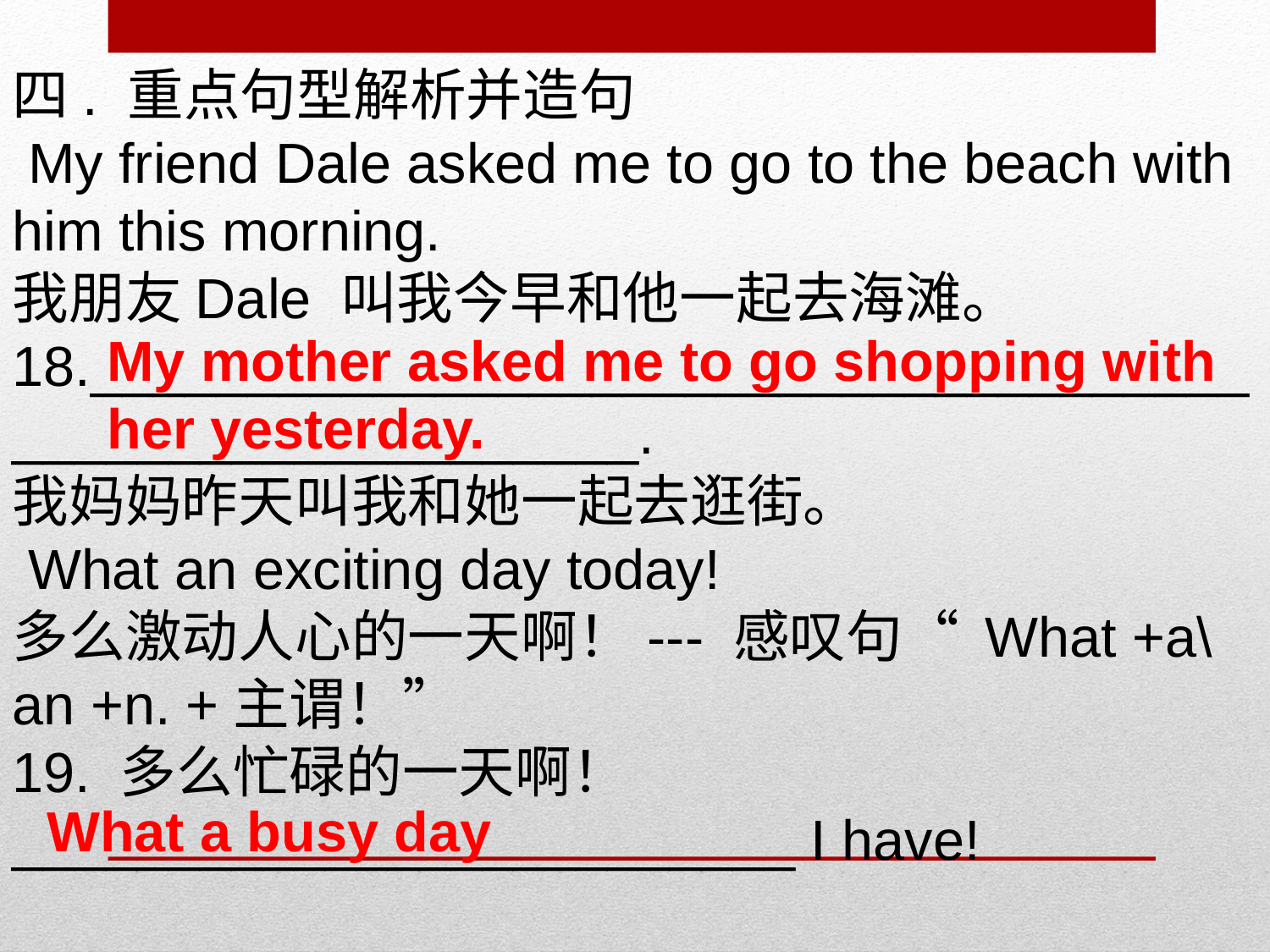

四. 重点句型解析并造句
 My friend Dale asked me to go to the beach with him this morning.
我朋友Dale 叫我今早和他一起去海滩。
18._________________________________________________________.
我妈妈昨天叫我和她一起去逛街。
 What an exciting day today!
多么激动人心的一天啊！--- 感叹句“ What +a\an +n. +主谓！”
19. 多么忙碌的一天啊！ _________________________ I have!
My mother asked me to go shopping with her yesterday.
What a busy day